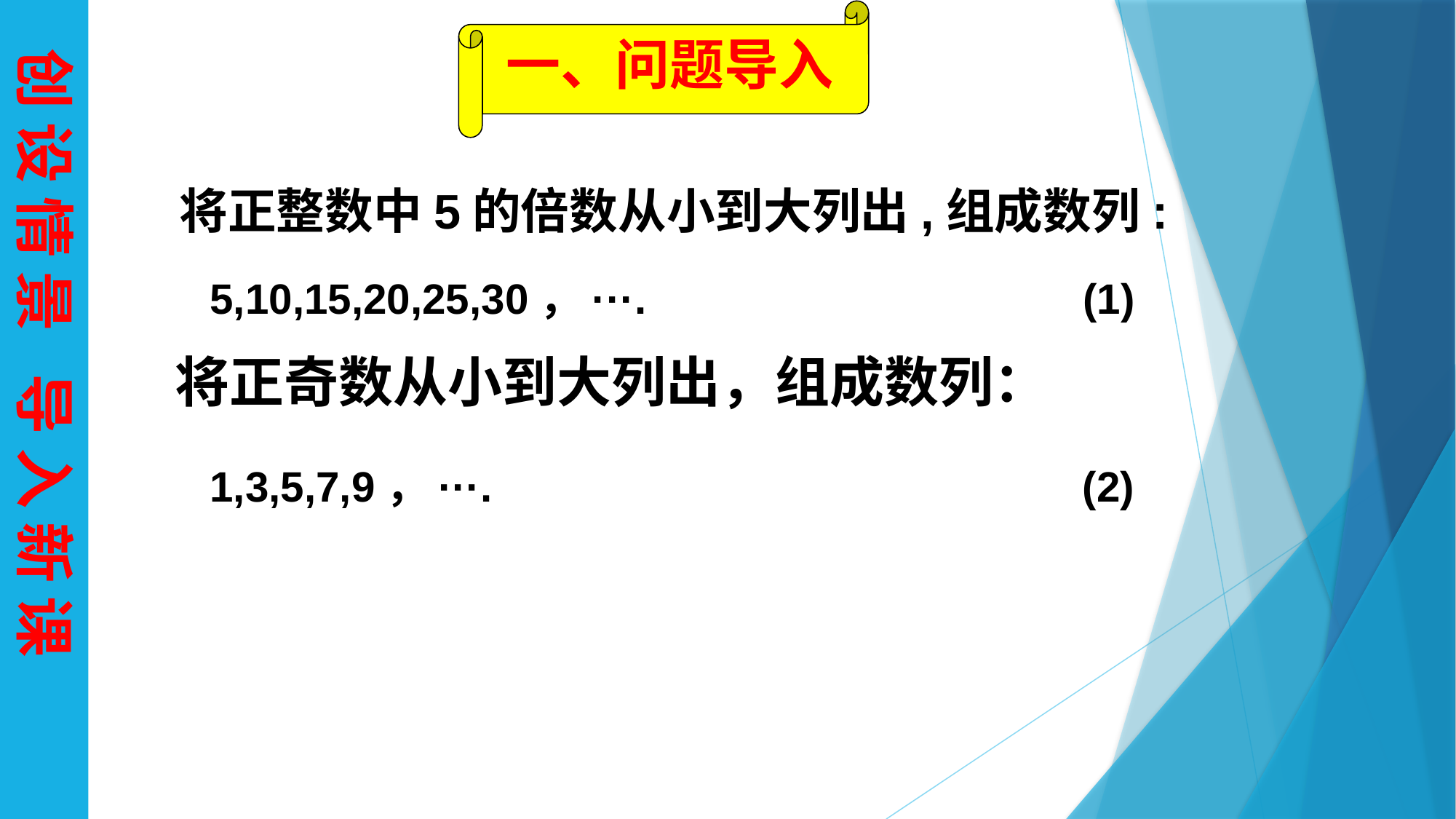

创 设 情 景   导 入 新 课
 一、问题导入

将正整数中5的倍数从小到大列出,组成数列:

5,10,15,20,25,30，···.                                     (1)
将正奇数从小到大列出，组成数列：
1,3,5,7,9，···.                                                  (2)